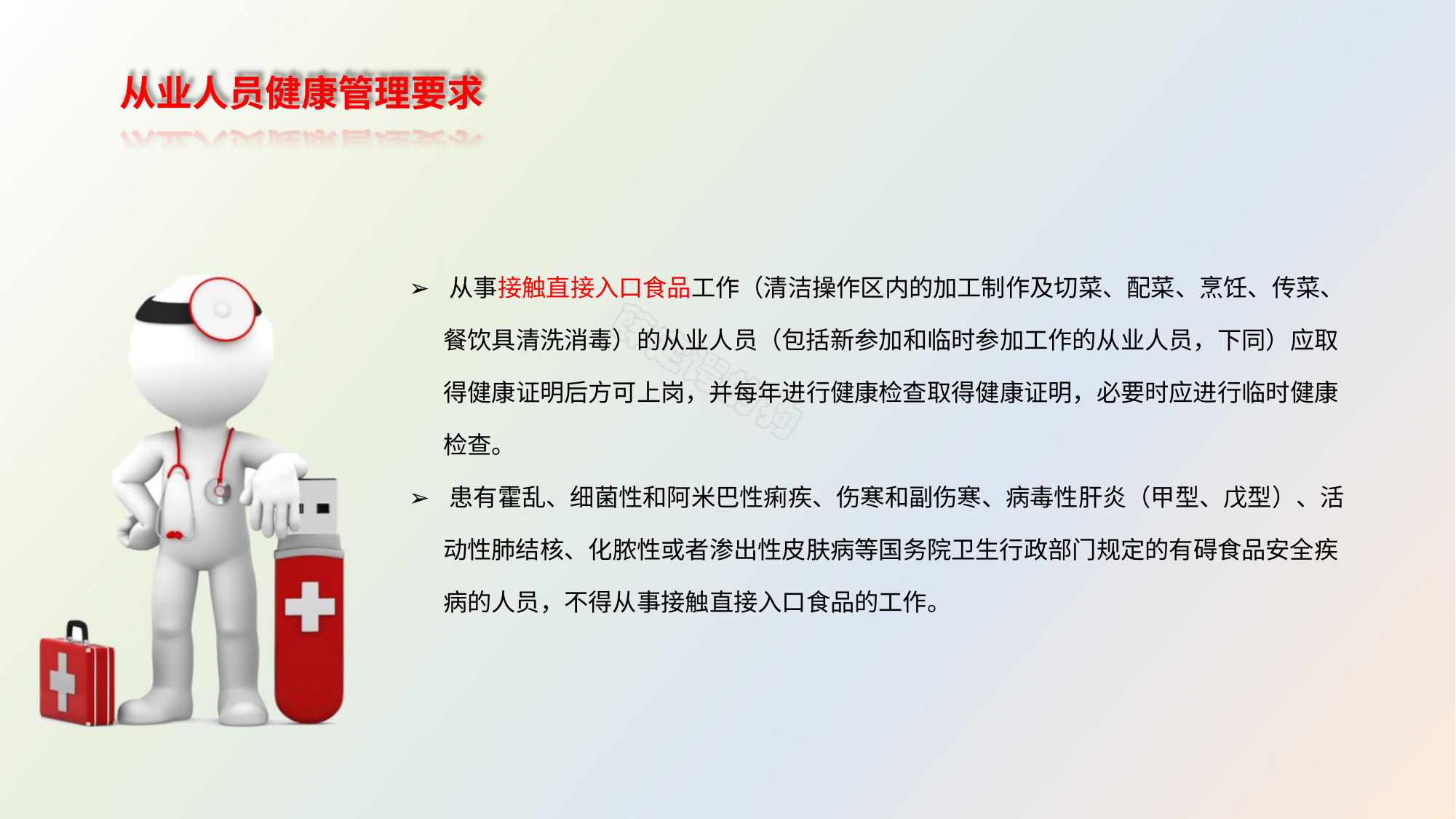

从业人员健康管理要求
➢ 从事接触直接入口食品工作（清洁操作区内的加工制作及切菜、配菜、烹饪、传菜、
餐饮具清洗消毒）的从业人员（包括新参加和临时参加工作的从业人员，下同）应取
得健康证明后方可上岗，并每年进行健康检查取得健康证明，必要时应进行临时健康
检查。
➢ 患有霍乱、细菌性和阿米巴性痢疾、伤寒和副伤寒、病毒性肝炎（甲型、戊型）、活
动性肺结核、化脓性或者渗出性皮肤病等国务院卫生行政部门规定的有碍食品安全疾
病的人员，不得从事接触直接入口食品的工作。